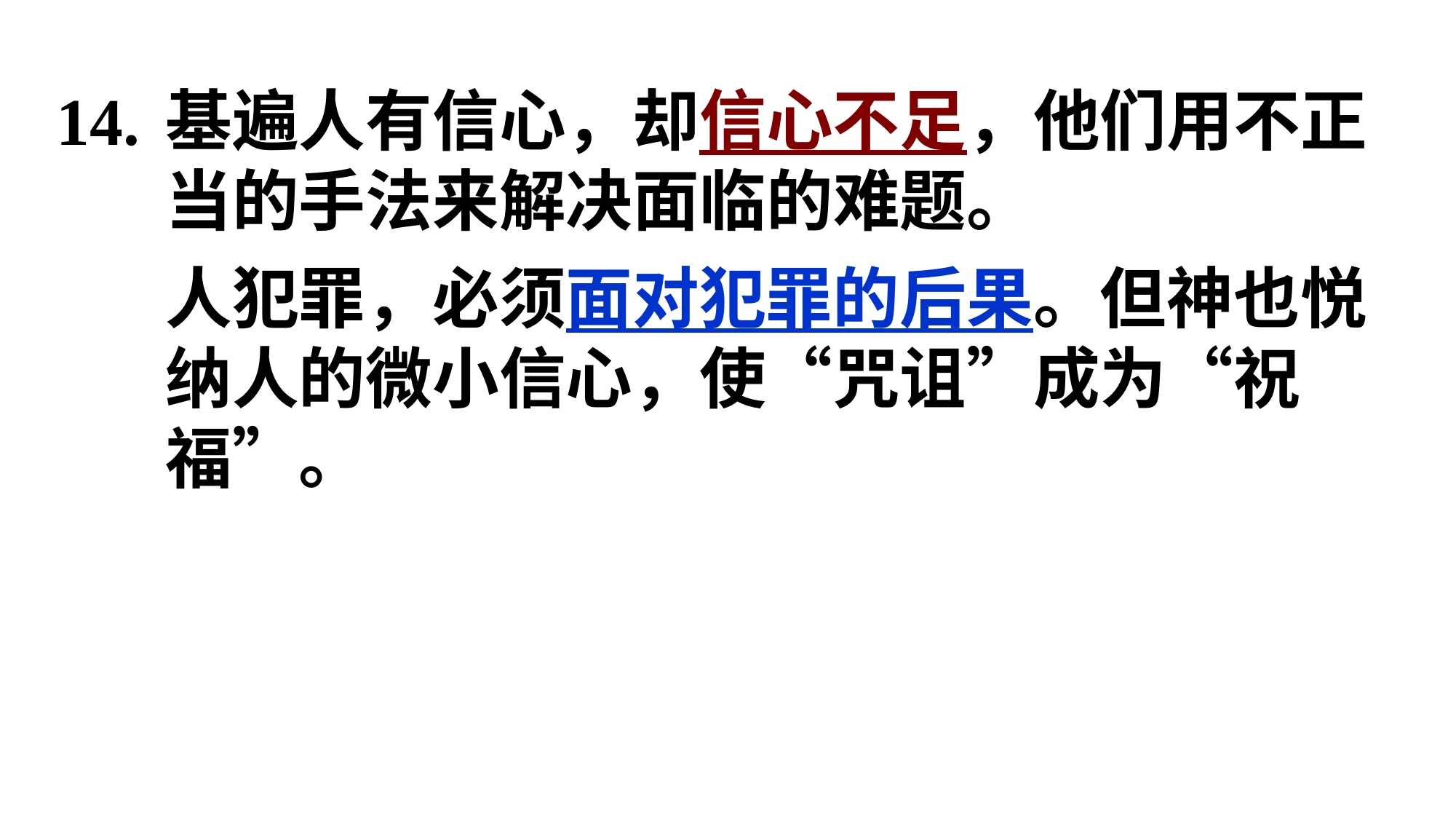

14.	基遍人有信心，却信心不足，他们用不正当的手法来解决面临的难题。
	人犯罪，必须面对犯罪的后果。但神也悦纳人的微小信心，使“咒诅”成为“祝福”。